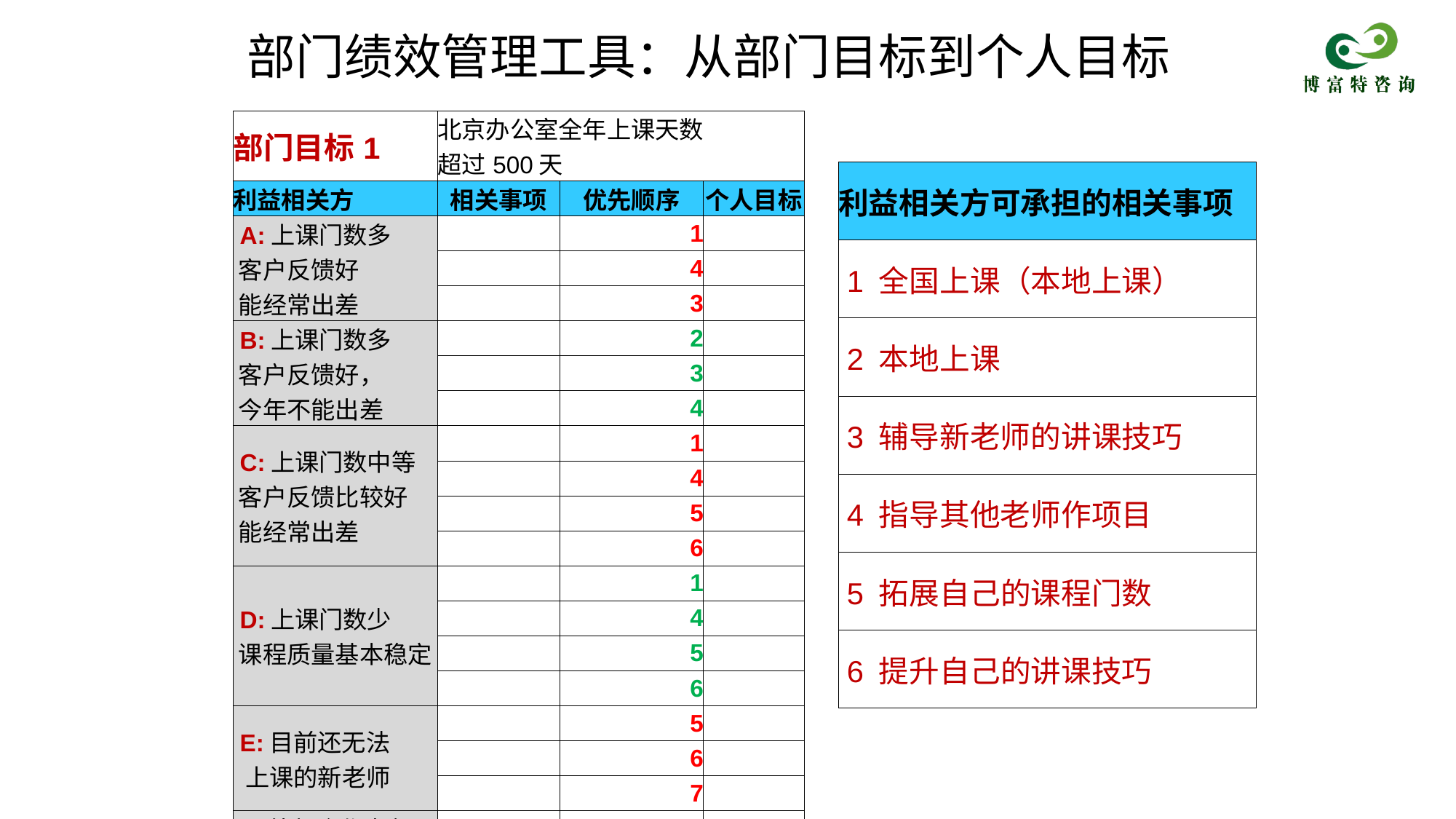

# 部门绩效管理工具：从部门目标到个人目标
| 部门目标1 | 北京办公室全年上课天数 超过500天 |  |  |
| --- | --- | --- | --- |
| 利益相关方 | 相关事项 | 优先顺序 | 个人目标 |
| A:上课门数多 客户反馈好 能经常出差 |  | 1 |  |
|  |  | 4 |  |
|  |  | 3 |  |
| B:上课门数多 客户反馈好， 今年不能出差 |  | 2 |  |
|  |  | 3 |  |
|  |  | 4 |  |
| C:上课门数中等 客户反馈比较好 能经常出差 |  | 1 |  |
|  |  | 4 |  |
|  |  | 5 |  |
|  |  | 6 |  |
| D:上课门数少 课程质量基本稳定 |  | 1 |  |
|  |  | 4 |  |
|  |  | 5 |  |
|  |  | 6 |  |
| E:目前还无法 上课的新老师 |  | 5 |  |
|  |  | 6 |  |
|  |  | 7 |  |
| F:外部合作老师， 上课门数中等 客户反馈较好 能经常出差 |  | 1 |  |
|  |  |  |  |
|  |  |  |  |
| 利益相关方可承担的相关事项 |
| --- |
| 1 全国上课（本地上课） |
| 2 本地上课 |
| 3 辅导新老师的讲课技巧 |
| 4 指导其他老师作项目 |
| 5 拓展自己的课程门数 |
| 6 提升自己的讲课技巧 |